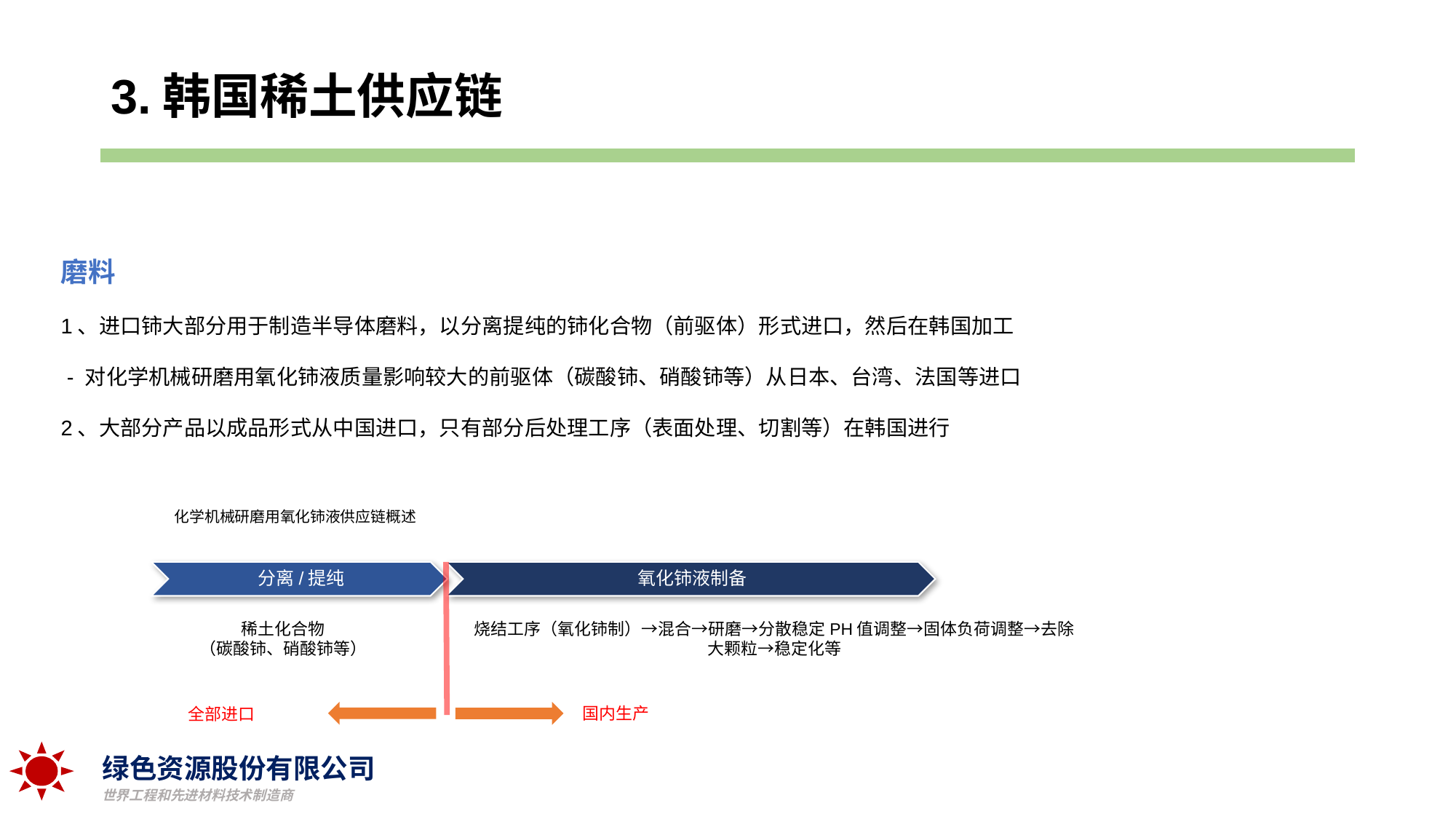

# 3.韩国稀土供应链
|  |
| --- |
磨料
1、进口铈大部分用于制造半导体磨料，以分离提纯的铈化合物（前驱体）形式进口，然后在韩国加工
 - 对化学机械研磨用氧化铈液质量影响较大的前驱体（碳酸铈、硝酸铈等）从日本、台湾、法国等进口
2、大部分产品以成品形式从中国进口，只有部分后处理工序（表面处理、切割等）在韩国进行
化学机械研磨用氧化铈液供应链概述

分离/提纯

氧化铈液制备
稀土化合物
（碳酸铈、硝酸铈等）
烧结工序（氧化铈制）→混合→研磨→分散稳定PH值调整→固体负荷调整→去除大颗粒→稳定化等
 国内生产
全部进口

绿色资源股份有限公司
世界工程和先进材料技术制造商